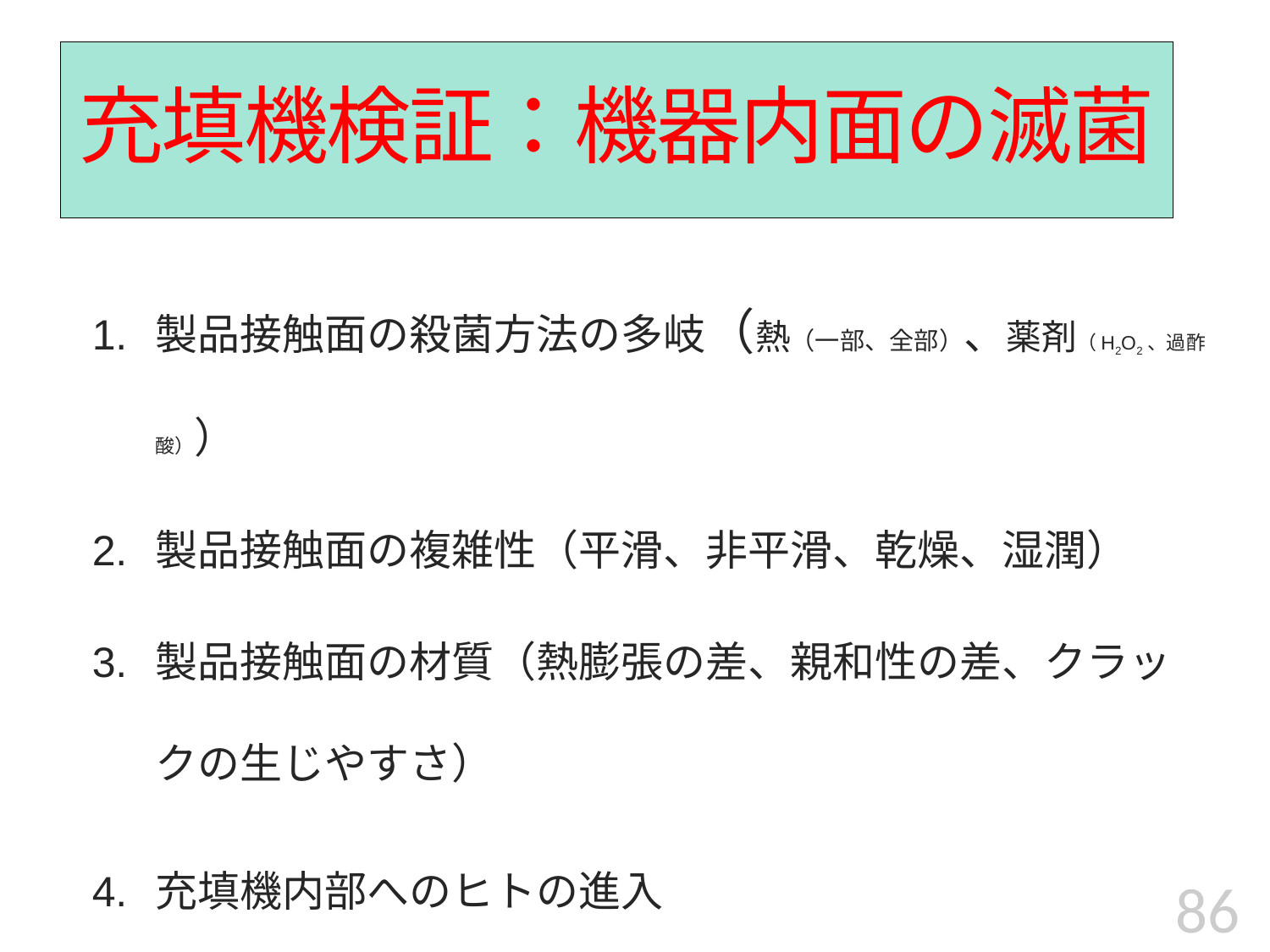

# 充填機検証：機器内面の滅菌
製品接触面の殺菌方法の多岐（熱（一部、全部）、薬剤（H2O2、過酢酸））
製品接触面の複雑性（平滑、非平滑、乾燥、湿潤）
製品接触面の材質（熱膨張の差、親和性の差、クラックの生じやすさ）
充填機内部へのヒトの進入

86